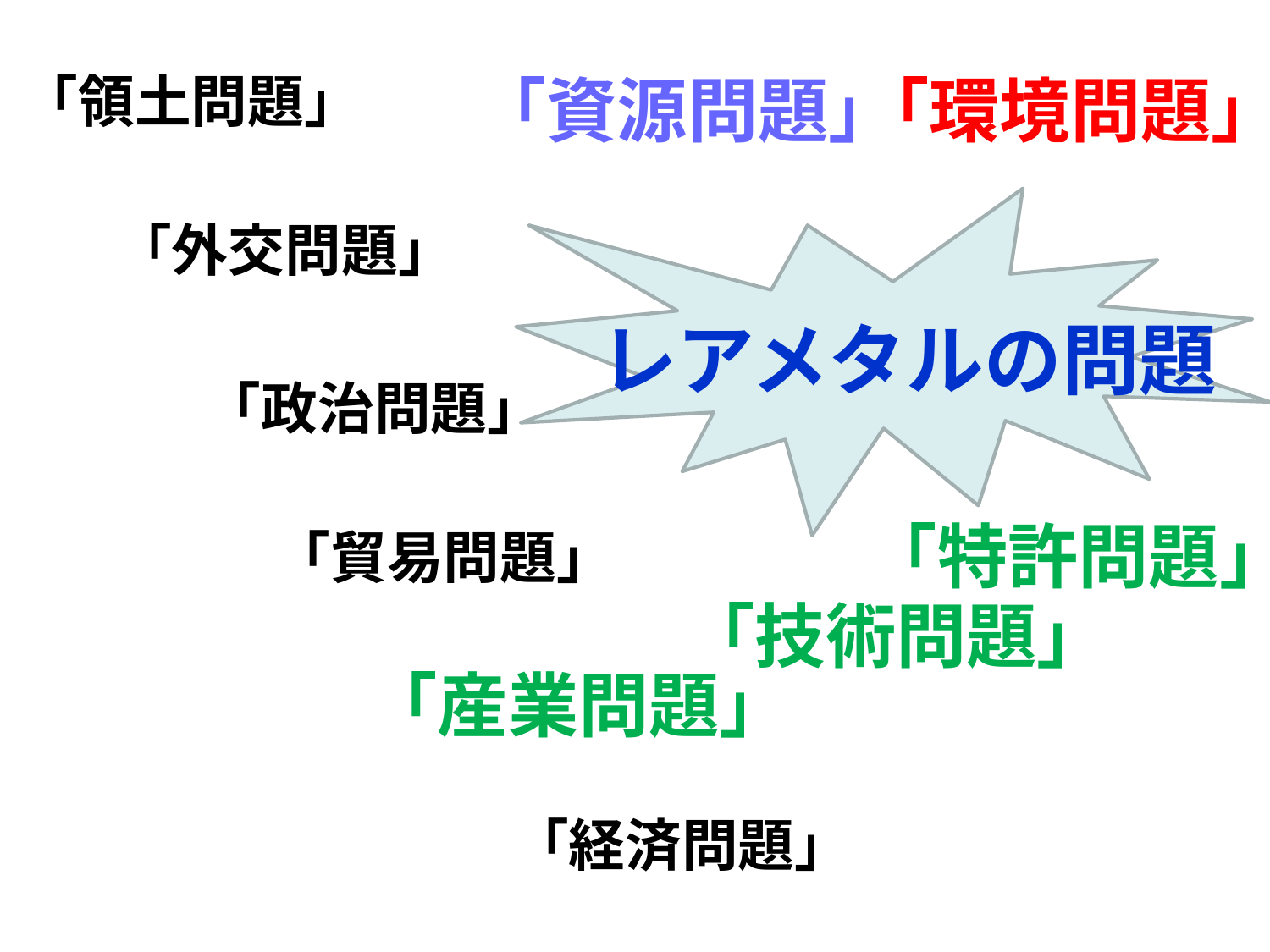

「領土問題」
「資源問題」
「環境問題」

「外交問題」
レアメタルの問題
「政治問題」
「特許問題」
「貿易問題」
「技術問題」
「産業問題」
「経済問題」